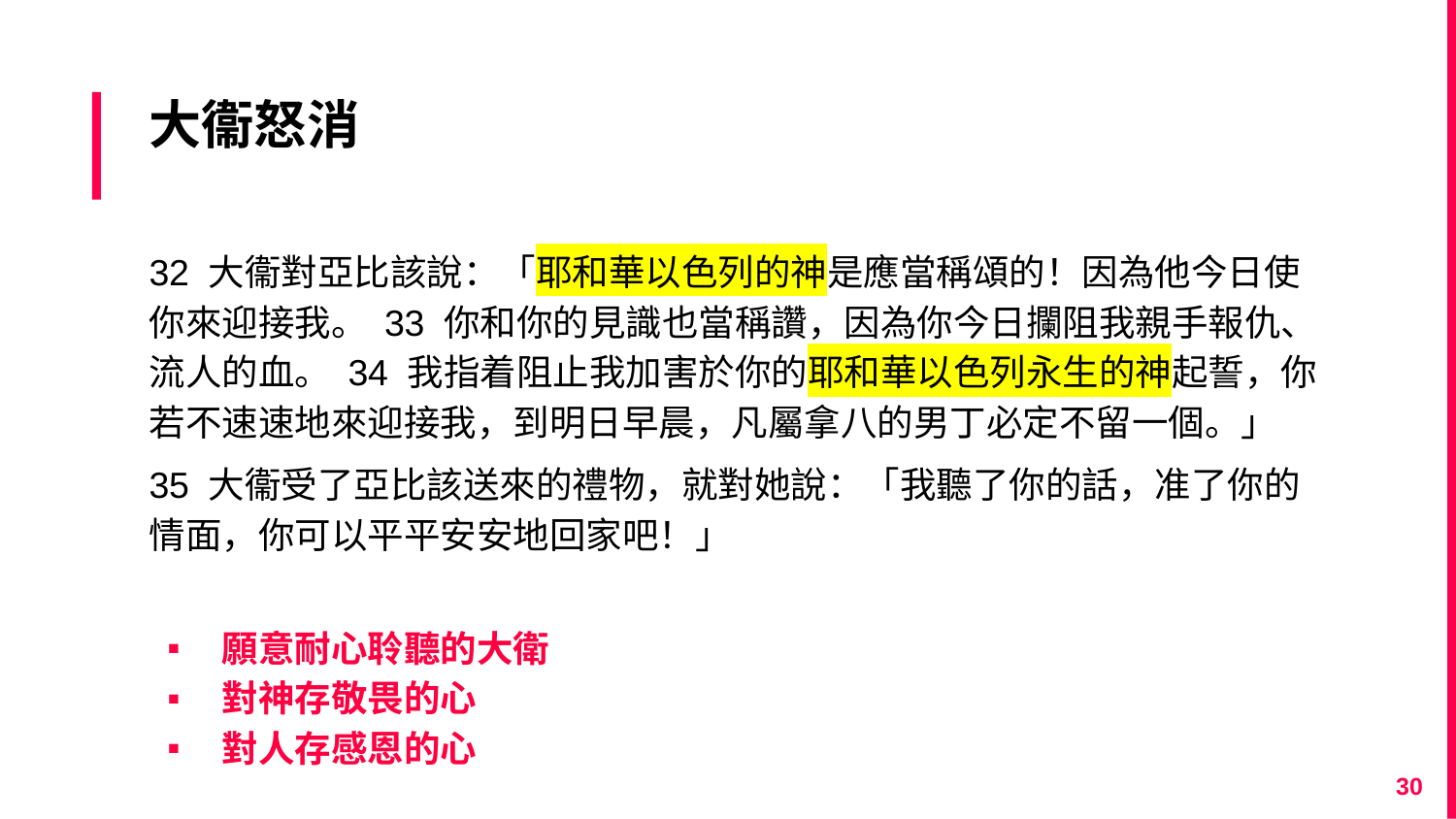

# 大衞怒消
32 大衞對亞比該說：「耶和華以色列的神是應當稱頌的！因為他今日使你來迎接我。 33 你和你的見識也當稱讚，因為你今日攔阻我親手報仇、流人的血。 34 我指着阻止我加害於你的耶和華以色列永生的神起誓，你若不速速地來迎接我，到明日早晨，凡屬拿八的男丁必定不留一個。」
35 大衞受了亞比該送來的禮物，就對她說：「我聽了你的話，准了你的情面，你可以平平安安地回家吧！」

願意耐心聆聽的大衛
對神存敬畏的心
對人存感恩的心
30